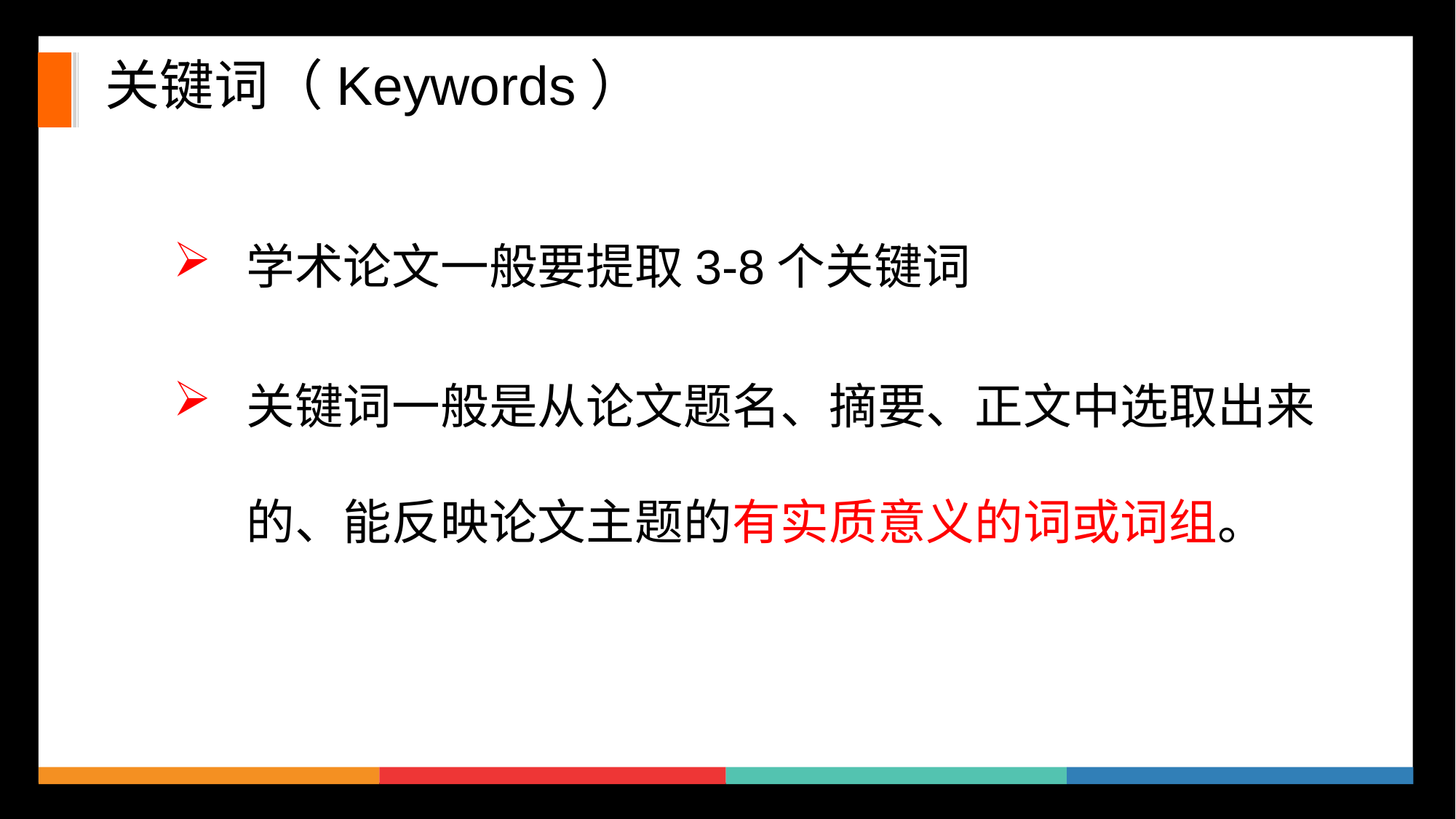

# 关键词（Keywords）
学术论文一般要提取3-8个关键词
关键词一般是从论文题名、摘要、正文中选取出来的、能反映论文主题的有实质意义的词或词组。